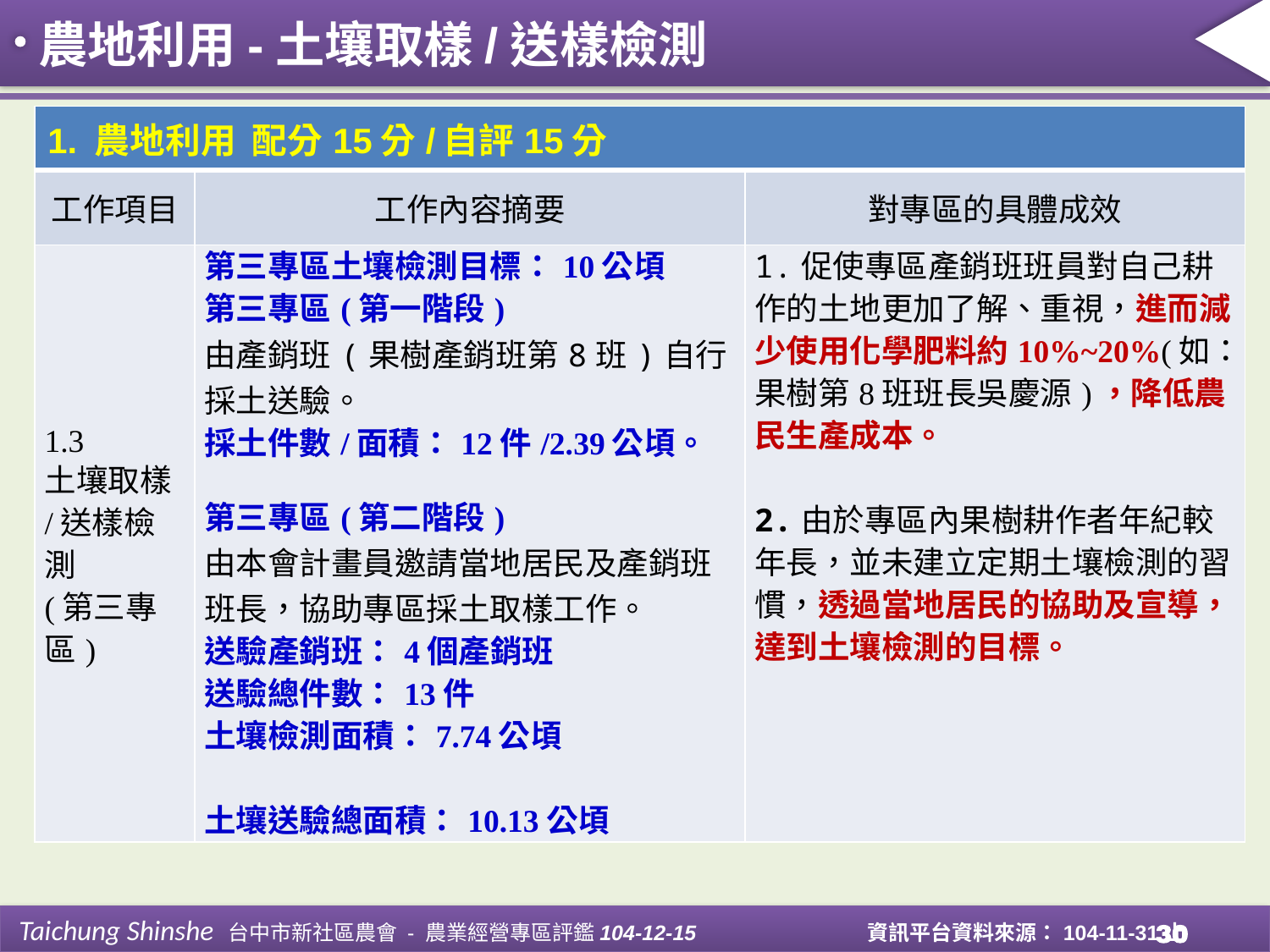

農地利用-土壤取樣/送樣檢測

| 1. 農地利用 配分15分/自評15分 |  |  |
| --- | --- | --- |
| 工作項目 | 工作內容摘要 | 對專區的具體成效 |
| 1.3 土壤取樣/送樣檢測 (第三專區) | 第三專區土壤檢測目標：10公頃 第三專區(第一階段) 由產銷班(果樹產銷班第8班)自行採土送驗。 採土件數/面積：12件/2.39公頃。 第三專區(第二階段) 由本會計畫員邀請當地居民及產銷班班長，協助專區採土取樣工作。 送驗產銷班：4個產銷班 送驗總件數：13件 土壤檢測面積：7.74公頃 土壤送驗總面積：10.13公頃 | 1.促使專區產銷班班員對自己耕作的土地更加了解、重視，進而減少使用化學肥料約10%~20%(如：果樹第8班班長吳慶源)，降低農民生產成本。 2.由於專區內果樹耕作者年紀較年長，並未建立定期土壤檢測的習慣，透過當地居民的協助及宣導，達到土壤檢測的目標。 |